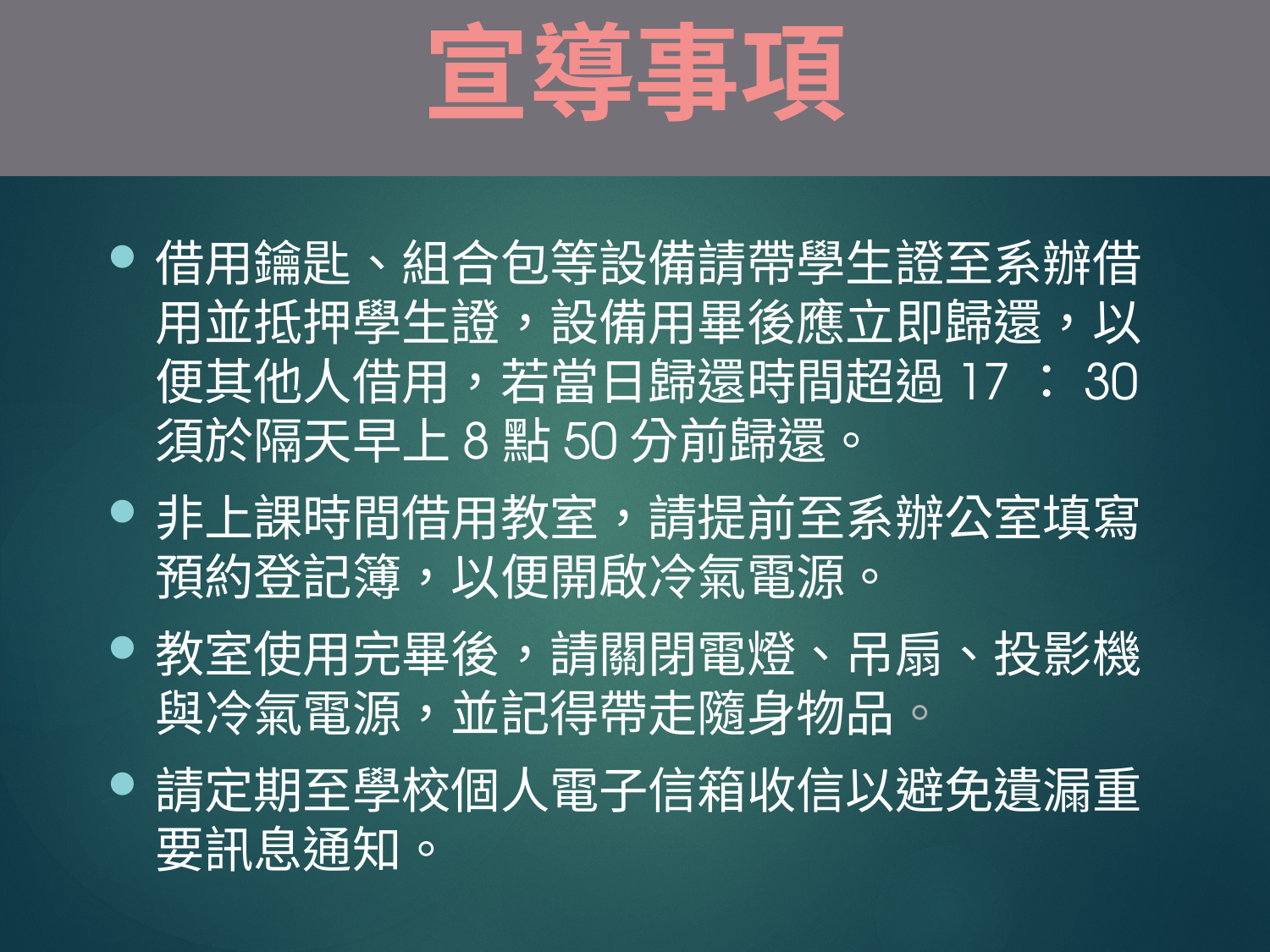

# 宣導事項
借用鑰匙、組合包等設備請帶學生證至系辦借用並抵押學生證，設備用畢後應立即歸還，以便其他人借用，若當日歸還時間超過17：30須於隔天早上8點50分前歸還。
非上課時間借用教室，請提前至系辦公室填寫預約登記簿，以便開啟冷氣電源。
教室使用完畢後，請關閉電燈、吊扇、投影機與冷氣電源，並記得帶走隨身物品。
請定期至學校個人電子信箱收信以避免遺漏重要訊息通知。